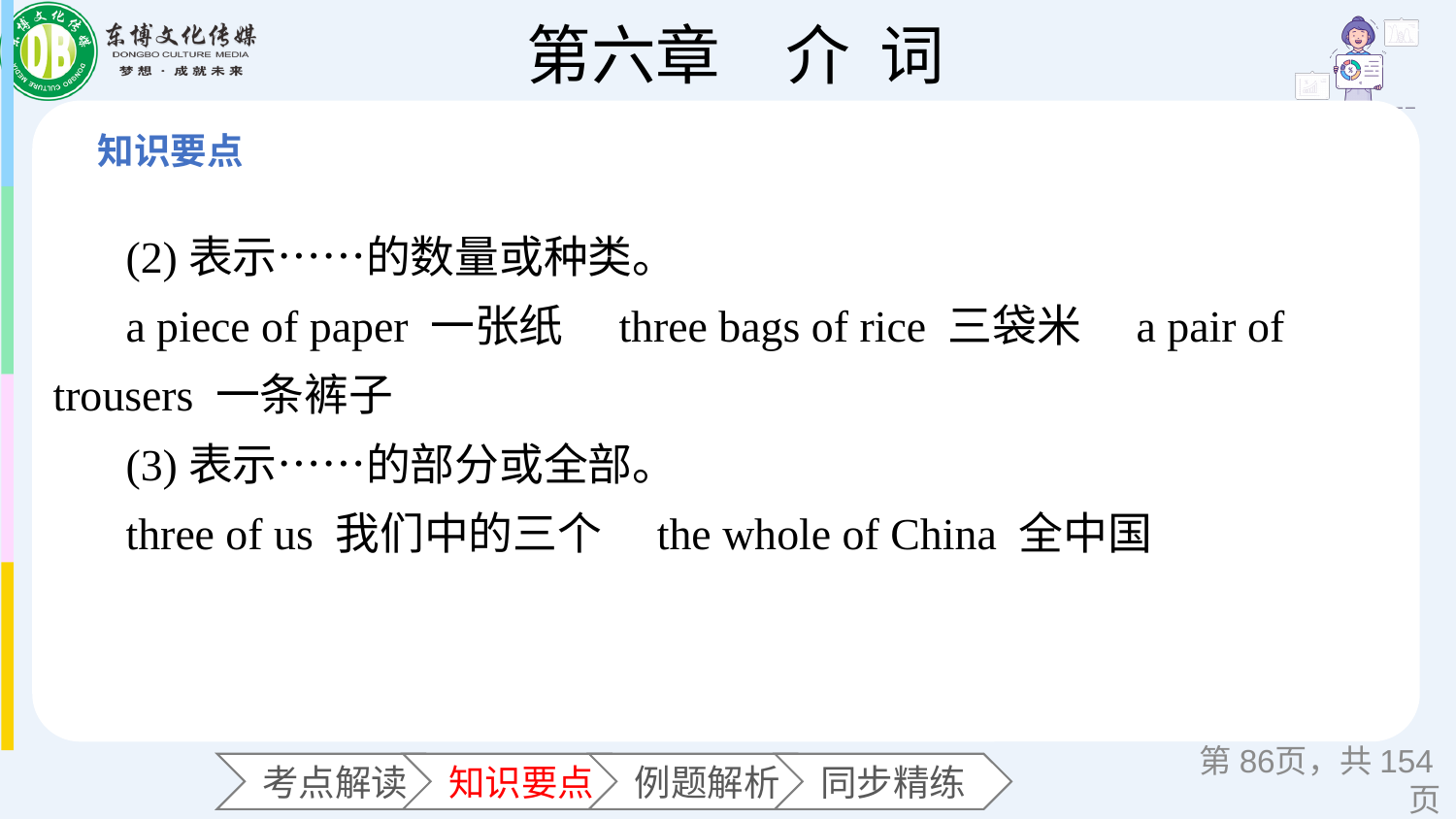

(2)表示……的数量或种类。
a piece of paper 一张纸　three bags of rice 三袋米　a pair of trousers 一条裤子
(3)表示……的部分或全部。
three of us 我们中的三个　the whole of China 全中国

第86页，共154页